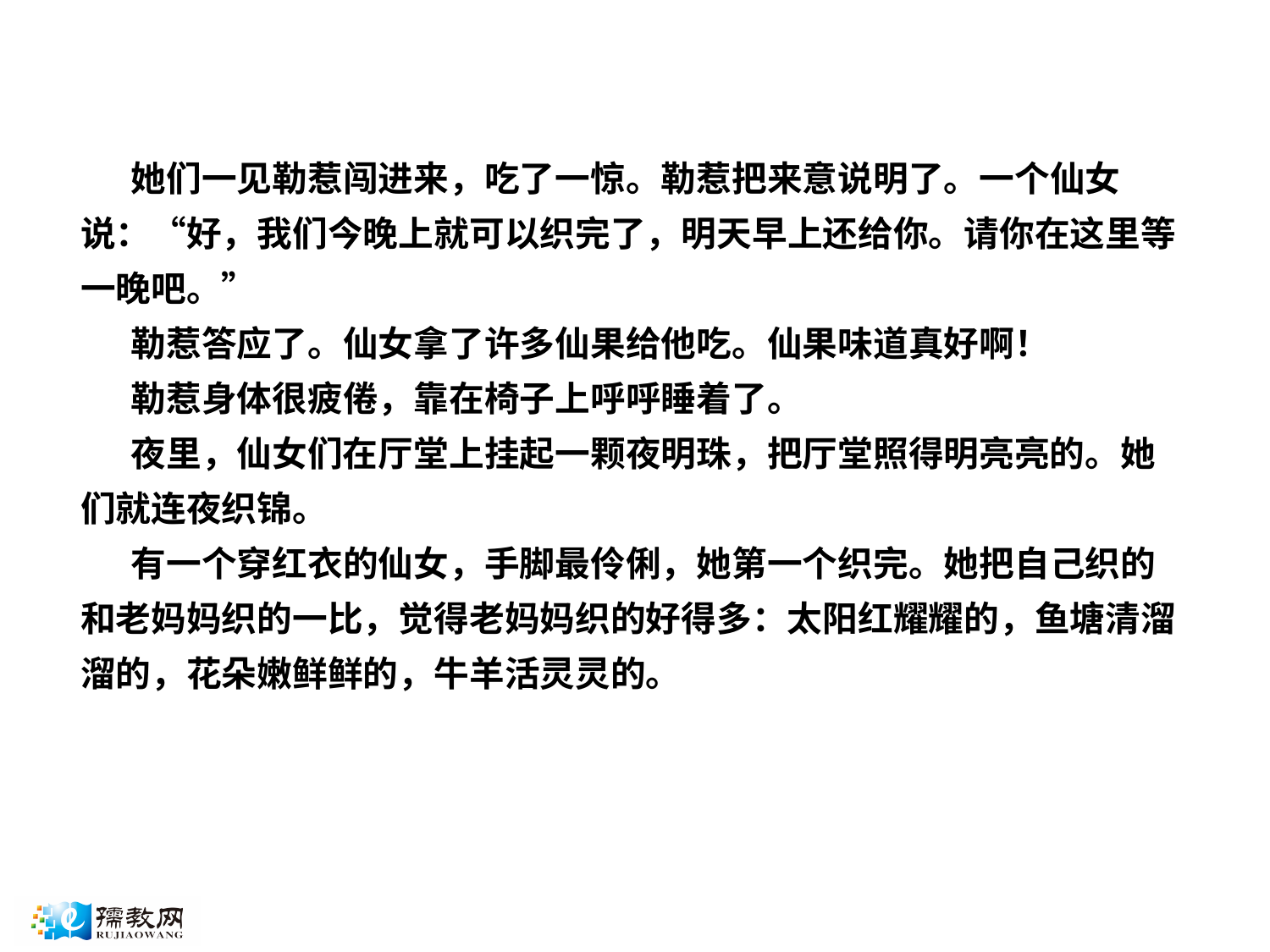

她们一见勒惹闯进来，吃了一惊。勒惹把来意说明了。一个仙女说：“好，我们今晚上就可以织完了，明天早上还给你。请你在这里等一晚吧。”
勒惹答应了。仙女拿了许多仙果给他吃。仙果味道真好啊！
勒惹身体很疲倦，靠在椅子上呼呼睡着了。
夜里，仙女们在厅堂上挂起一颗夜明珠，把厅堂照得明亮亮的。她们就连夜织锦。
有一个穿红衣的仙女，手脚最伶俐，她第一个织完。她把自己织的和老妈妈织的一比，觉得老妈妈织的好得多：太阳红耀耀的，鱼塘清溜溜的，花朵嫩鲜鲜的，牛羊活灵灵的。